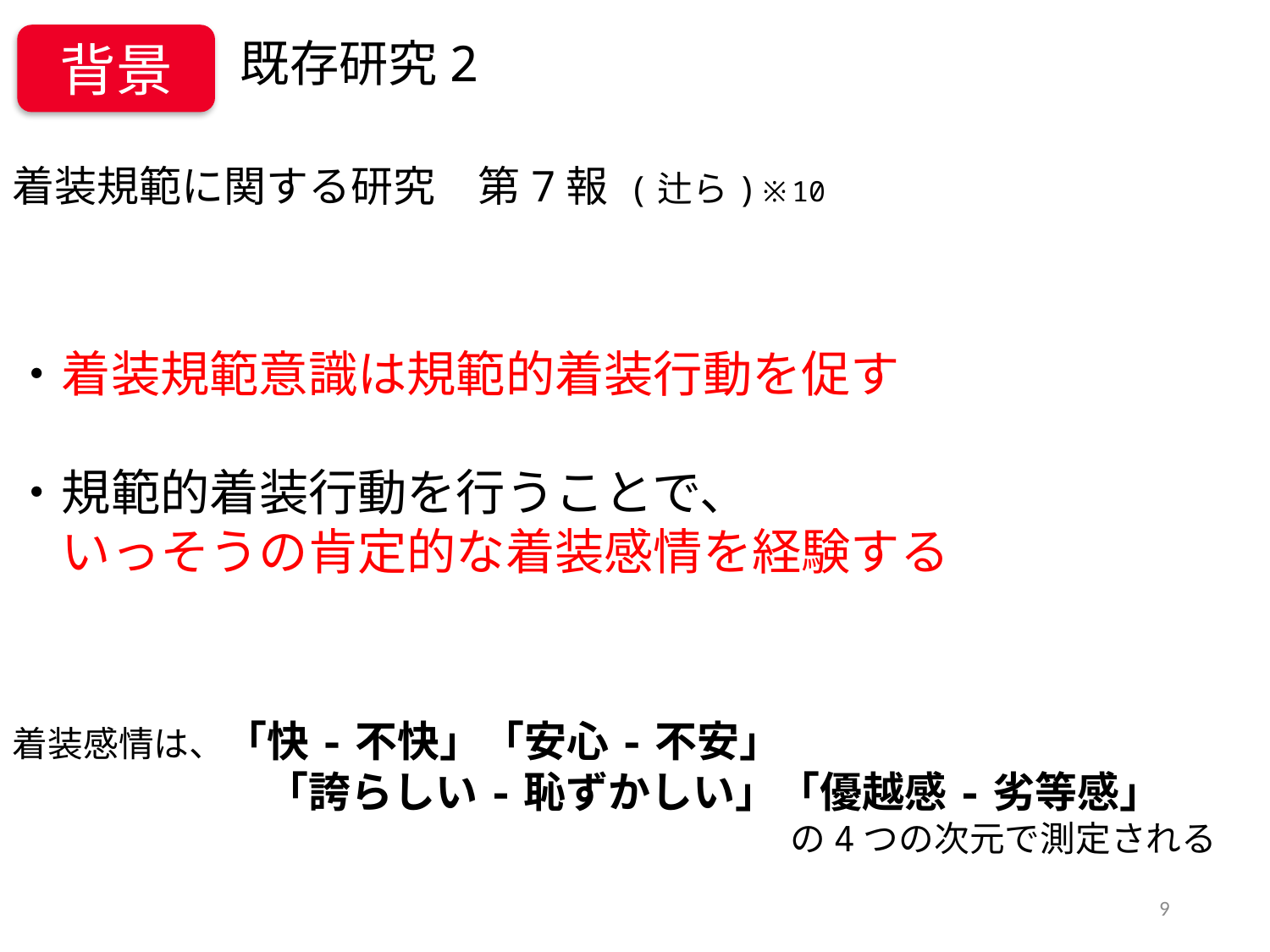

背景
既存研究2
着装規範に関する研究　第7報 (辻ら)※10

・着装規範意識は規範的着装行動を促す

・規範的着装行動を行うことで、
　いっそうの肯定的な着装感情を経験する
着装感情は、「快-不快」「安心-不安」
　　　　　　「誇らしい-恥ずかしい」「優越感-劣等感」
　　　　　　　　　　　　　　　　　　　　　　の4つの次元で測定される

9